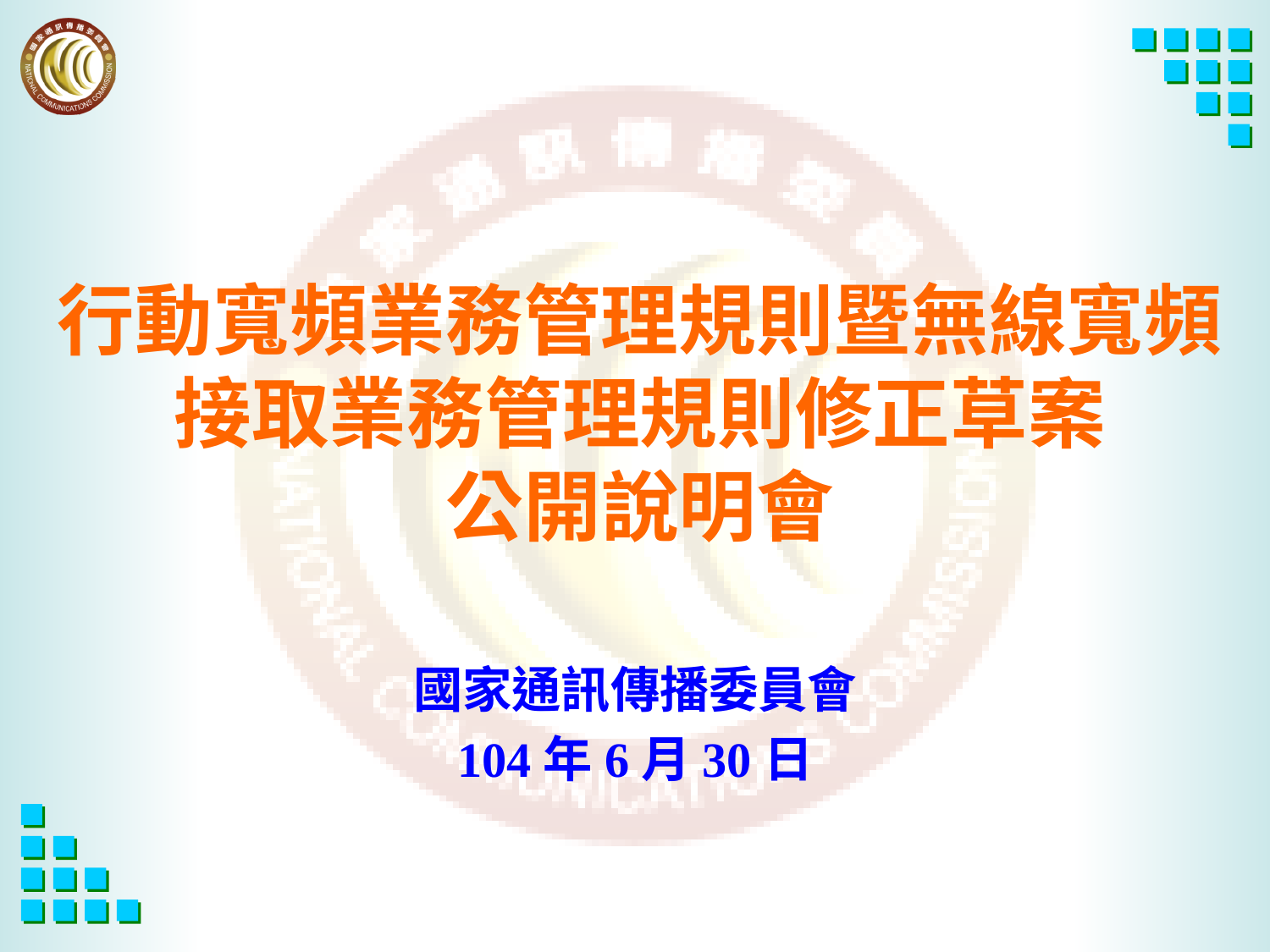

行動寬頻業務管理規則暨無線寬頻接取業務管理規則修正草案
公開說明會
國家通訊傳播委員會
104年6月30日